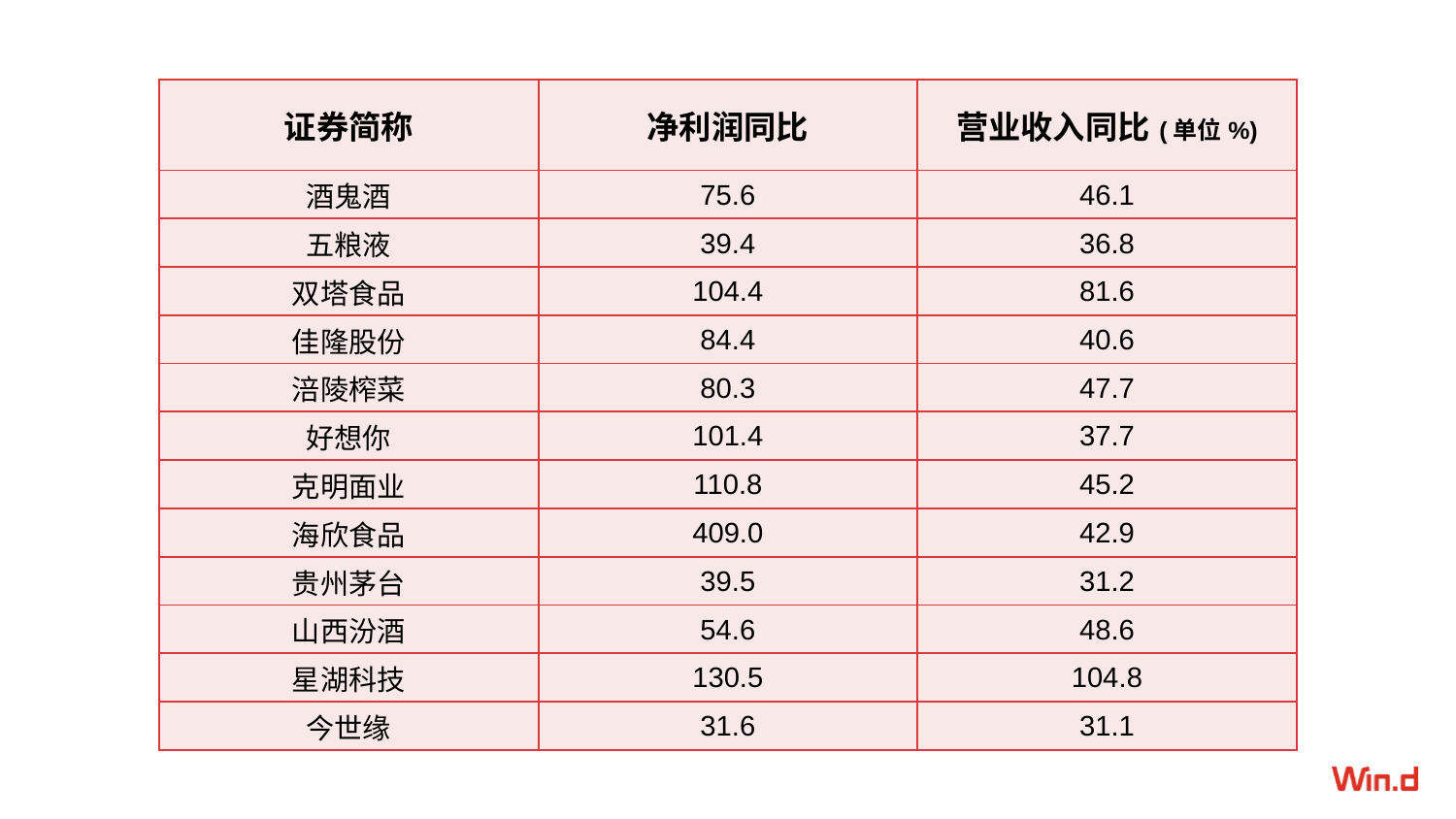

| 证券简称 | 净利润同比 | 营业收入同比(单位%) |
| --- | --- | --- |
| 酒鬼酒 | 75.6 | 46.1 |
| 五粮液 | 39.4 | 36.8 |
| 双塔食品 | 104.4 | 81.6 |
| 佳隆股份 | 84.4 | 40.6 |
| 涪陵榨菜 | 80.3 | 47.7 |
| 好想你 | 101.4 | 37.7 |
| 克明面业 | 110.8 | 45.2 |
| 海欣食品 | 409.0 | 42.9 |
| 贵州茅台 | 39.5 | 31.2 |
| 山西汾酒 | 54.6 | 48.6 |
| 星湖科技 | 130.5 | 104.8 |
| 今世缘 | 31.6 | 31.1 |